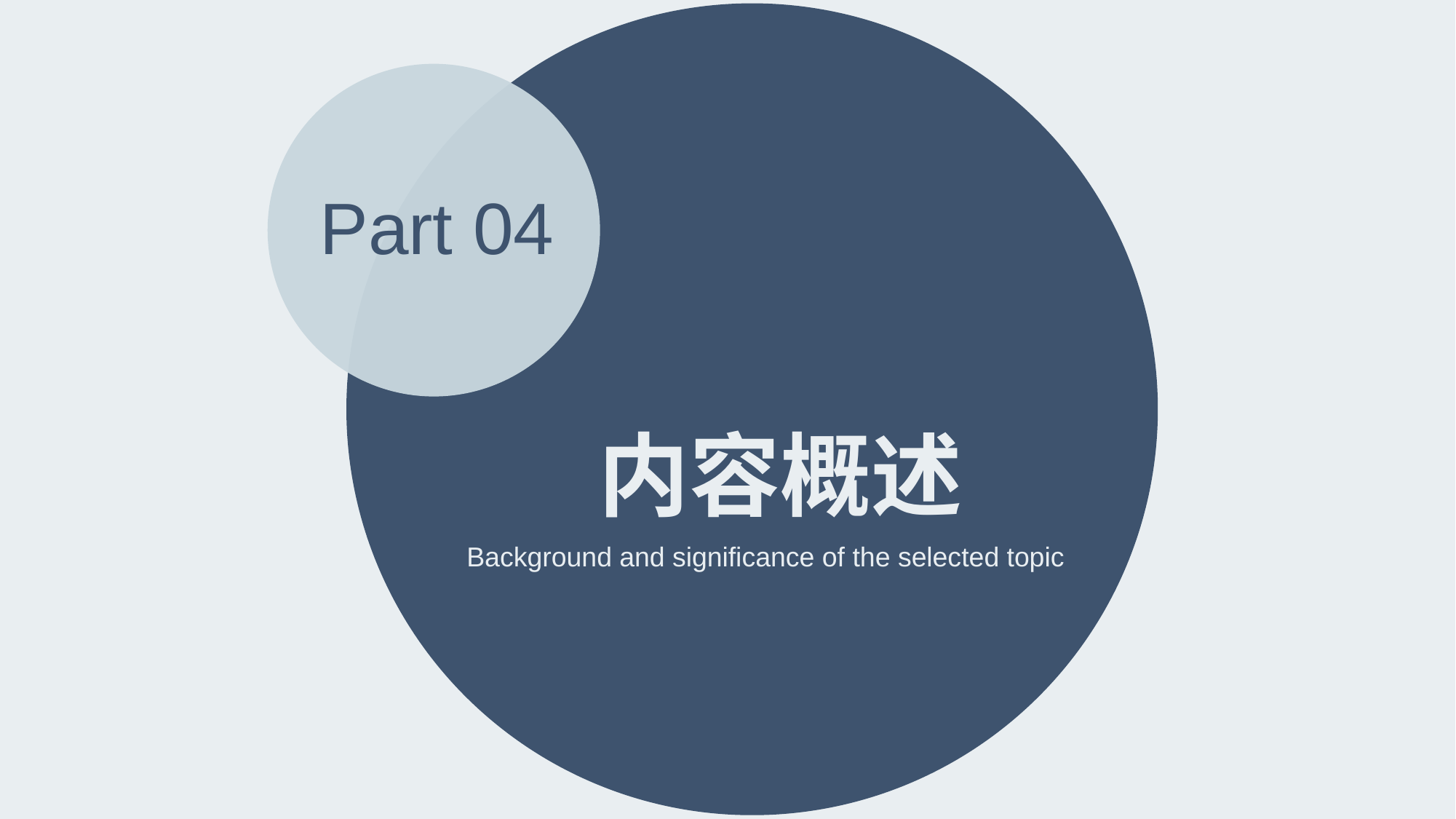

Part 04
内容概述
Background and significance of the selected topic